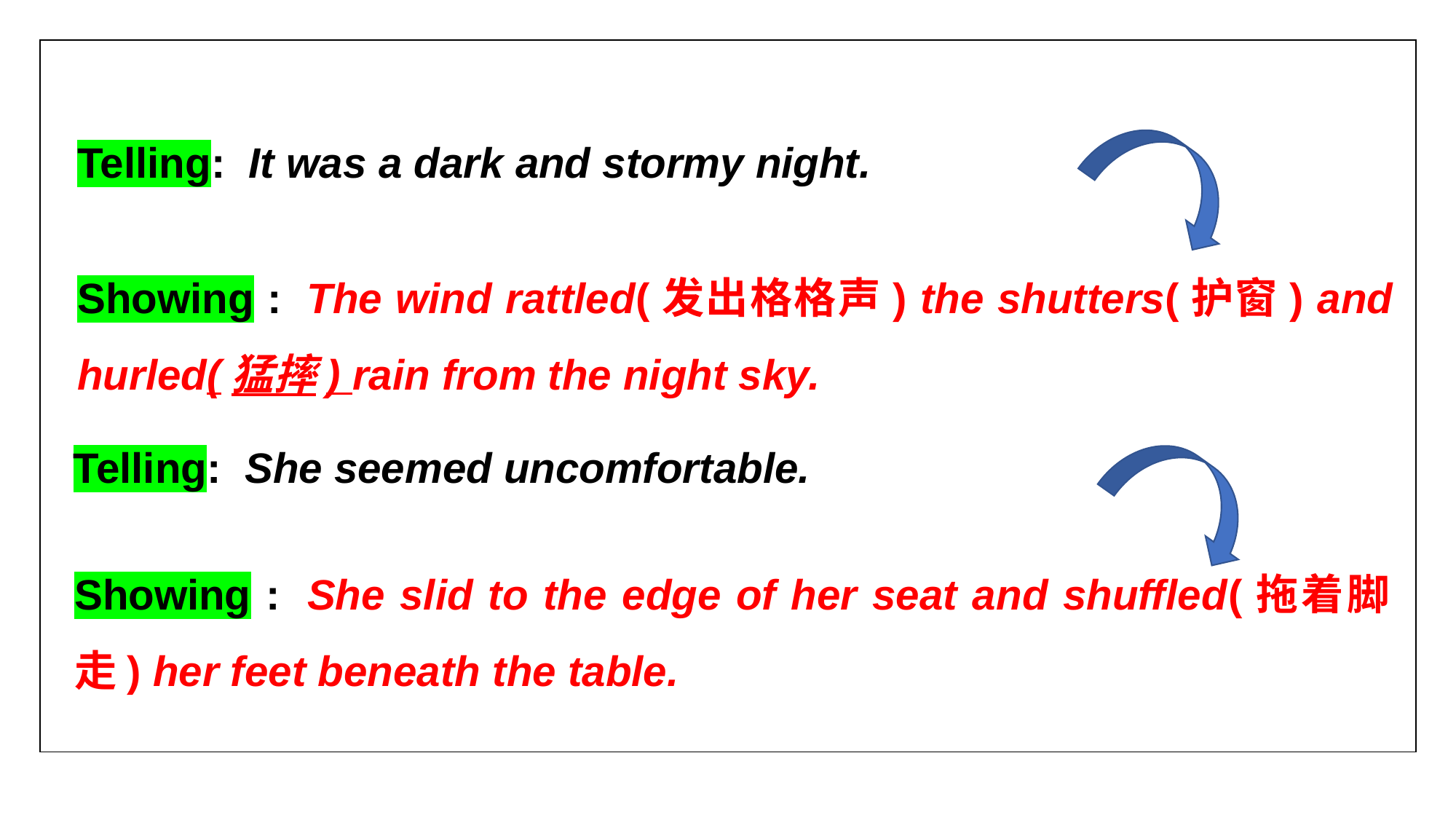

|  |
| --- |
Telling:  It was a dark and stormy night.

Showing :  The wind rattled(发出格格声) the shutters(护窗) and hurled(猛摔) rain from the night sky.
Telling:  She seemed uncomfortable.

Showing :  She slid to the edge of her seat and shuffled(拖着脚走) her feet beneath the table.